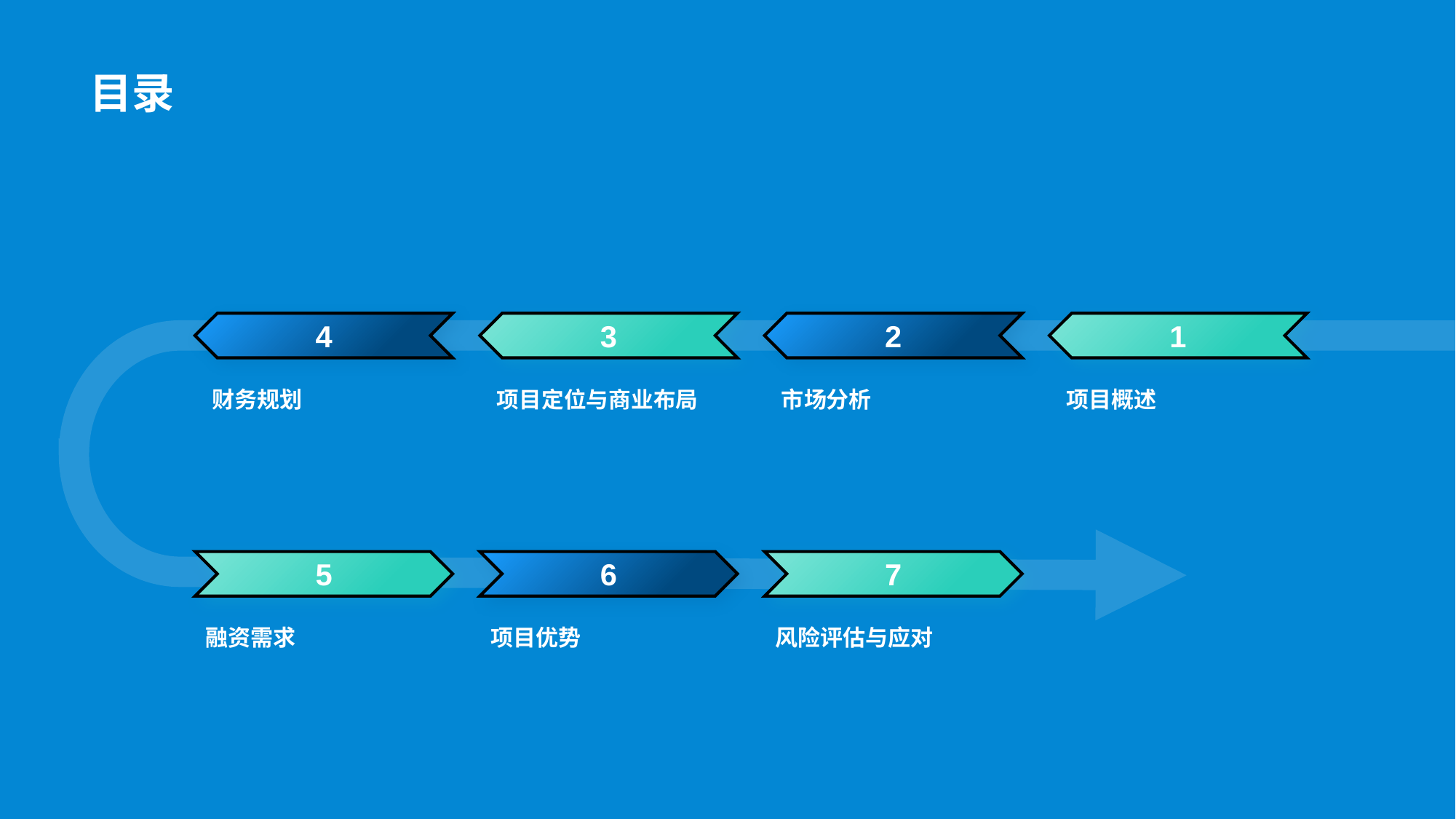

# 目录

4
财务规划

3
项目定位与商业布局

2
市场分析

1
项目概述

5
融资需求

6
项目优势

7
风险评估与应对